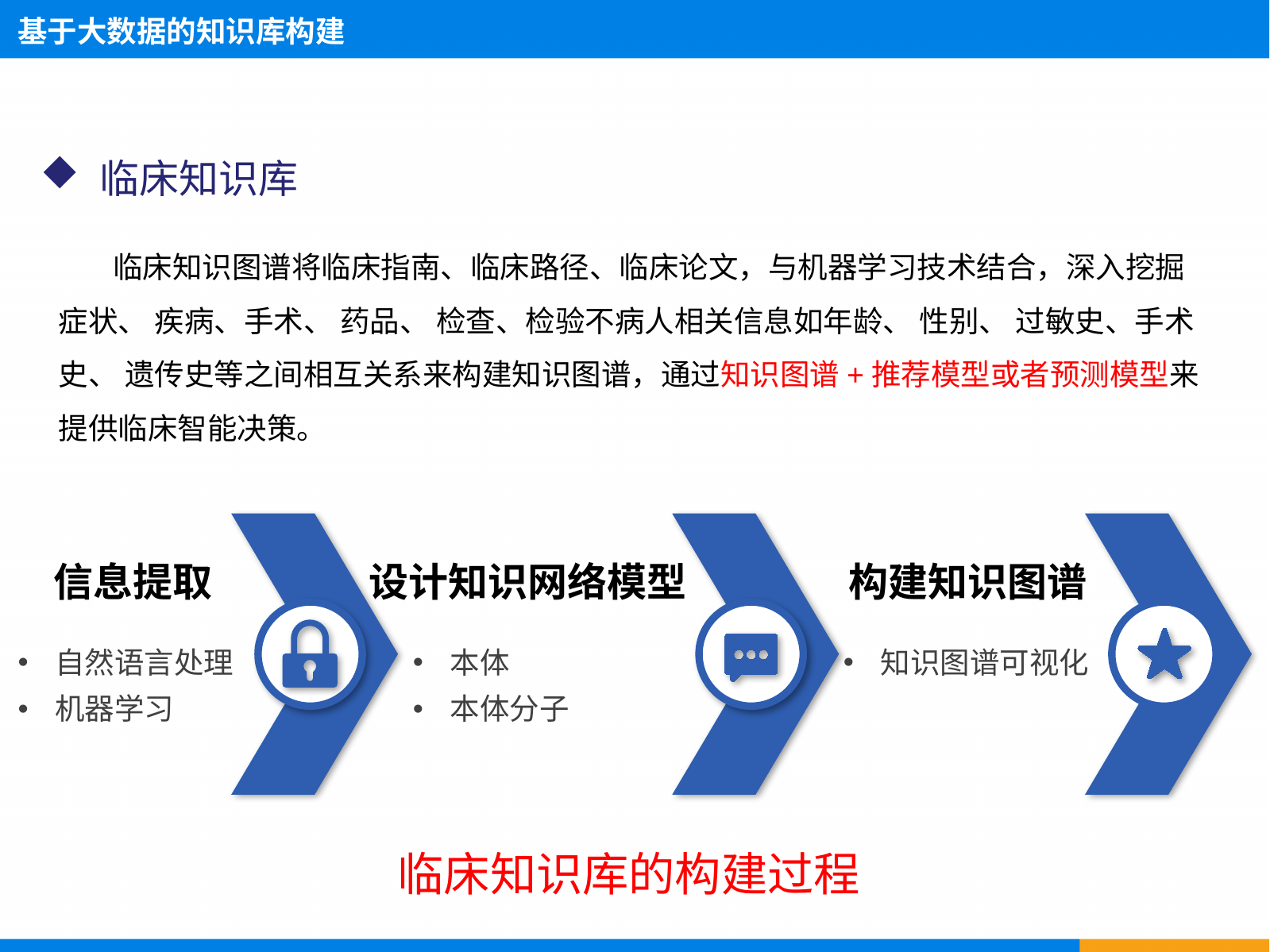

基于大数据的知识库构建
临床知识库
       临床知识图谱将临床指南、临床路径、临床论文，与机器学习技术结合，深入挖掘症状、 疾病、手术、 药品、 检查、检验不病人相关信息如年龄、 性别、 过敏史、手术史、 遗传史等之间相互关系来构建知识图谱，通过知识图谱+推荐模型或者预测模型来提供临床智能决策。

信息提取
设计知识网络模型
构建知识图谱
自然语言处理
机器学习
本体
本体分子
知识图谱可视化
临床知识库的构建过程